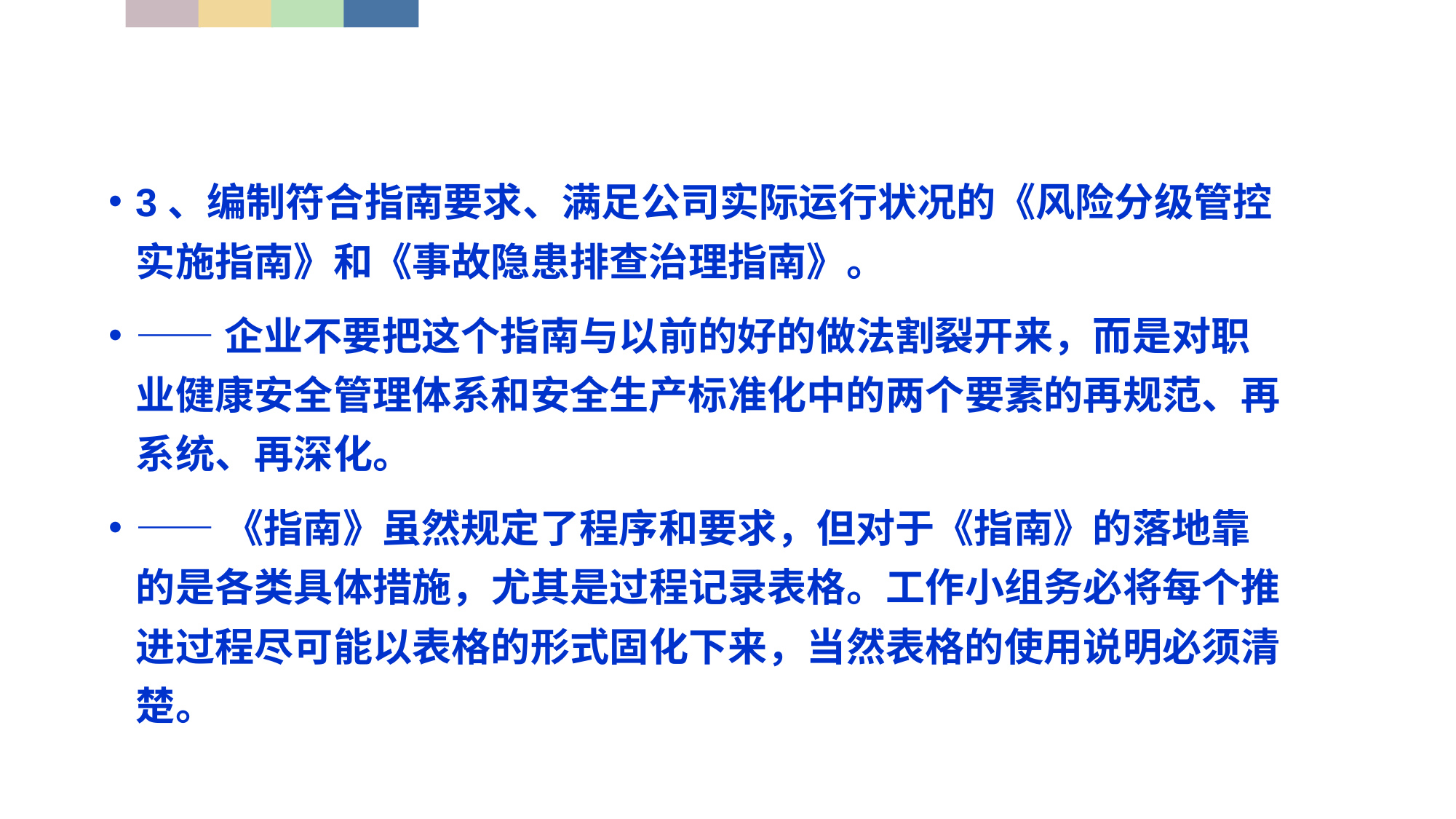

3、编制符合指南要求、满足公司实际运行状况的《风险分级管控实施指南》和《事故隐患排查治理指南》。
——企业不要把这个指南与以前的好的做法割裂开来，而是对职业健康安全管理体系和安全生产标准化中的两个要素的再规范、再系统、再深化。
——《指南》虽然规定了程序和要求，但对于《指南》的落地靠的是各类具体措施，尤其是过程记录表格。工作小组务必将每个推进过程尽可能以表格的形式固化下来，当然表格的使用说明必须清楚。